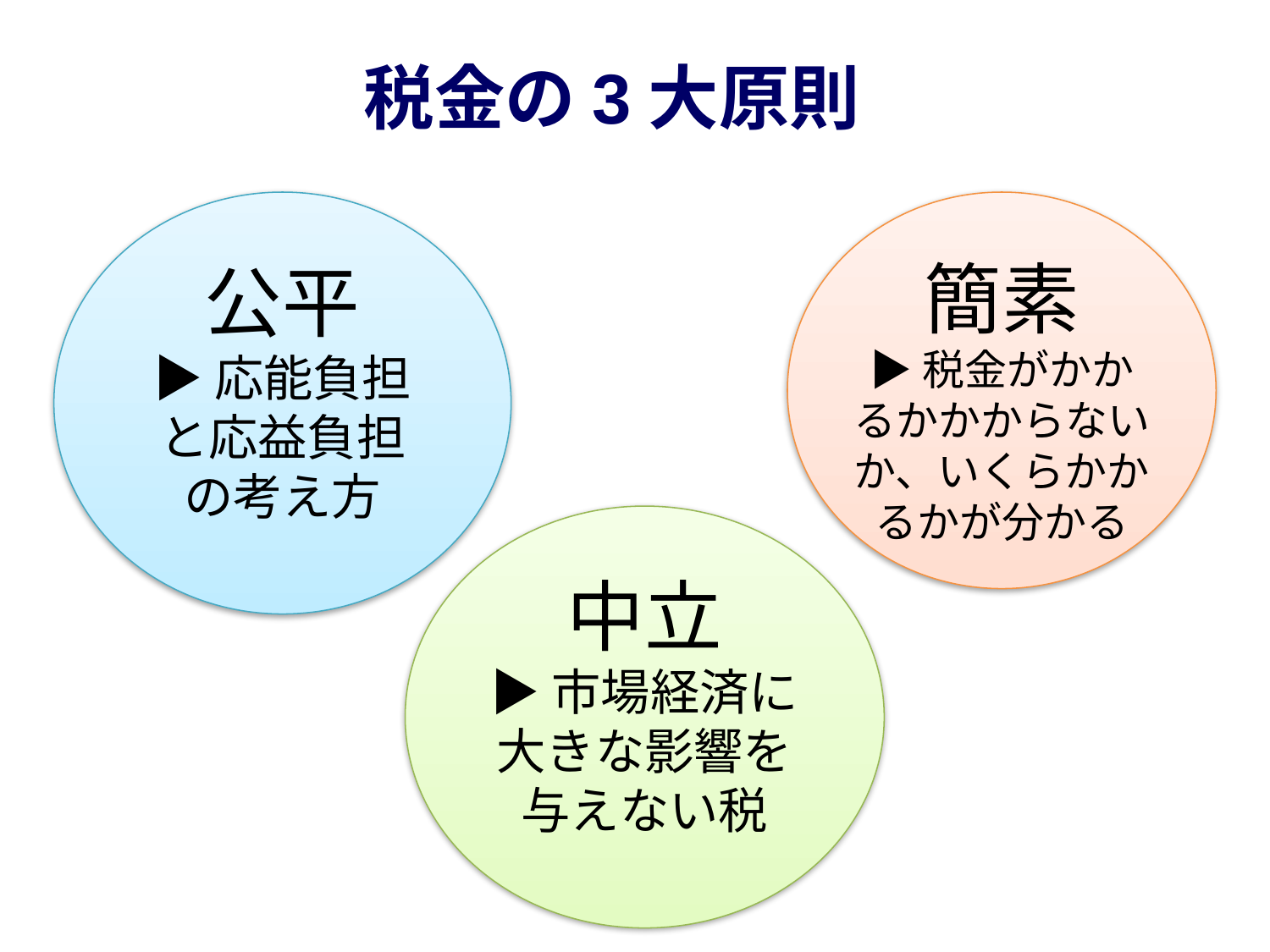

税金の3大原則
公平
▶応能負担
と応益負担
の考え方
簡素
▶税金がかかるかかからないか、いくらかかるかが分かる
中立
▶市場経済に大きな影響を与えない税